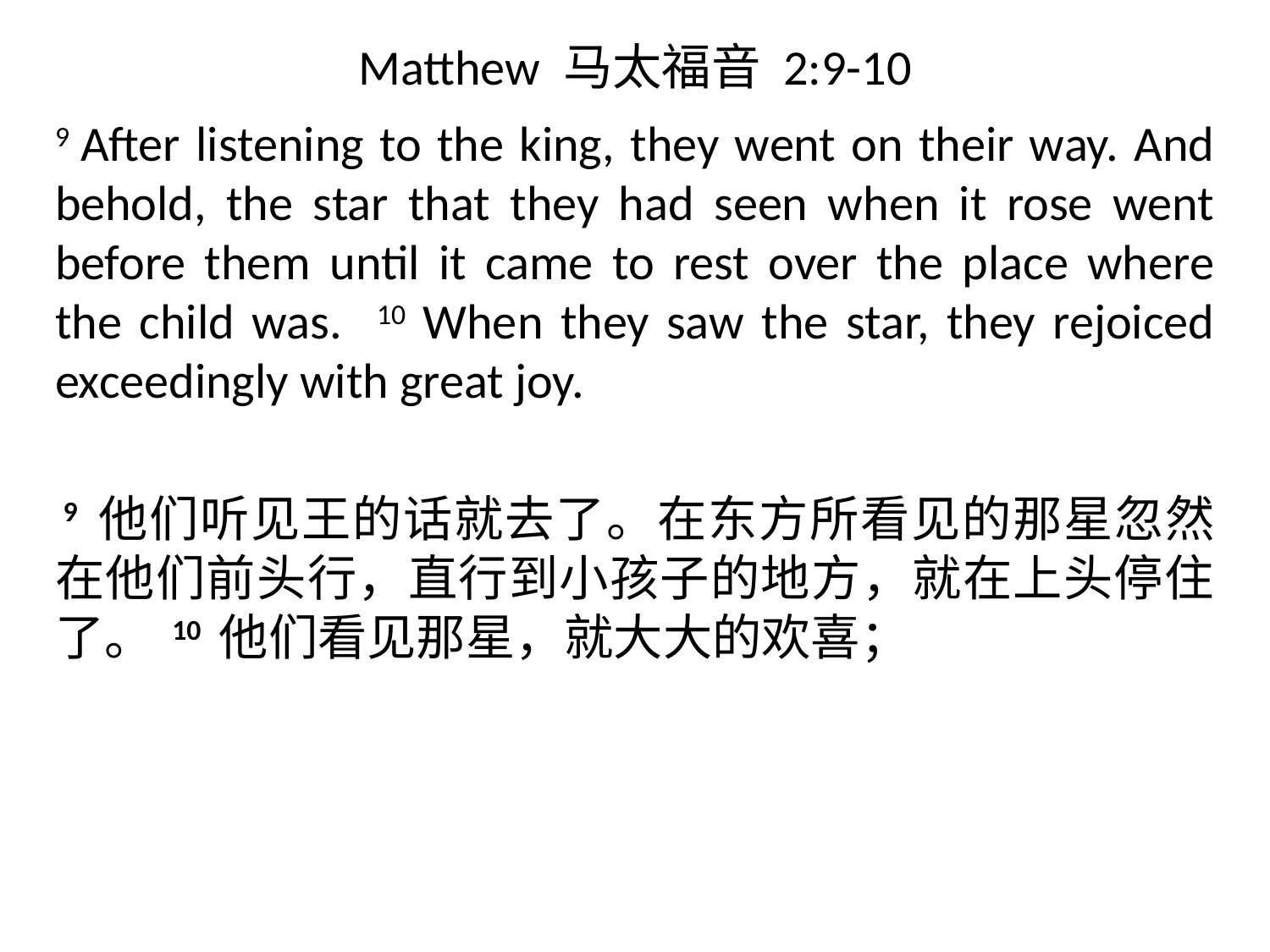

# Matthew 马太福音 2:9-10
9 After listening to the king, they went on their way. And behold, the star that they had seen when it rose went before them until it came to rest over the place where the child was.  10 When they saw the star, they rejoiced exceedingly with great joy.

 9 他们听见王的话就去了。在东方所看见的那星忽然在他们前头行，直行到小孩子的地方，就在上头停住了。 10 他们看见那星，就大大的欢喜；